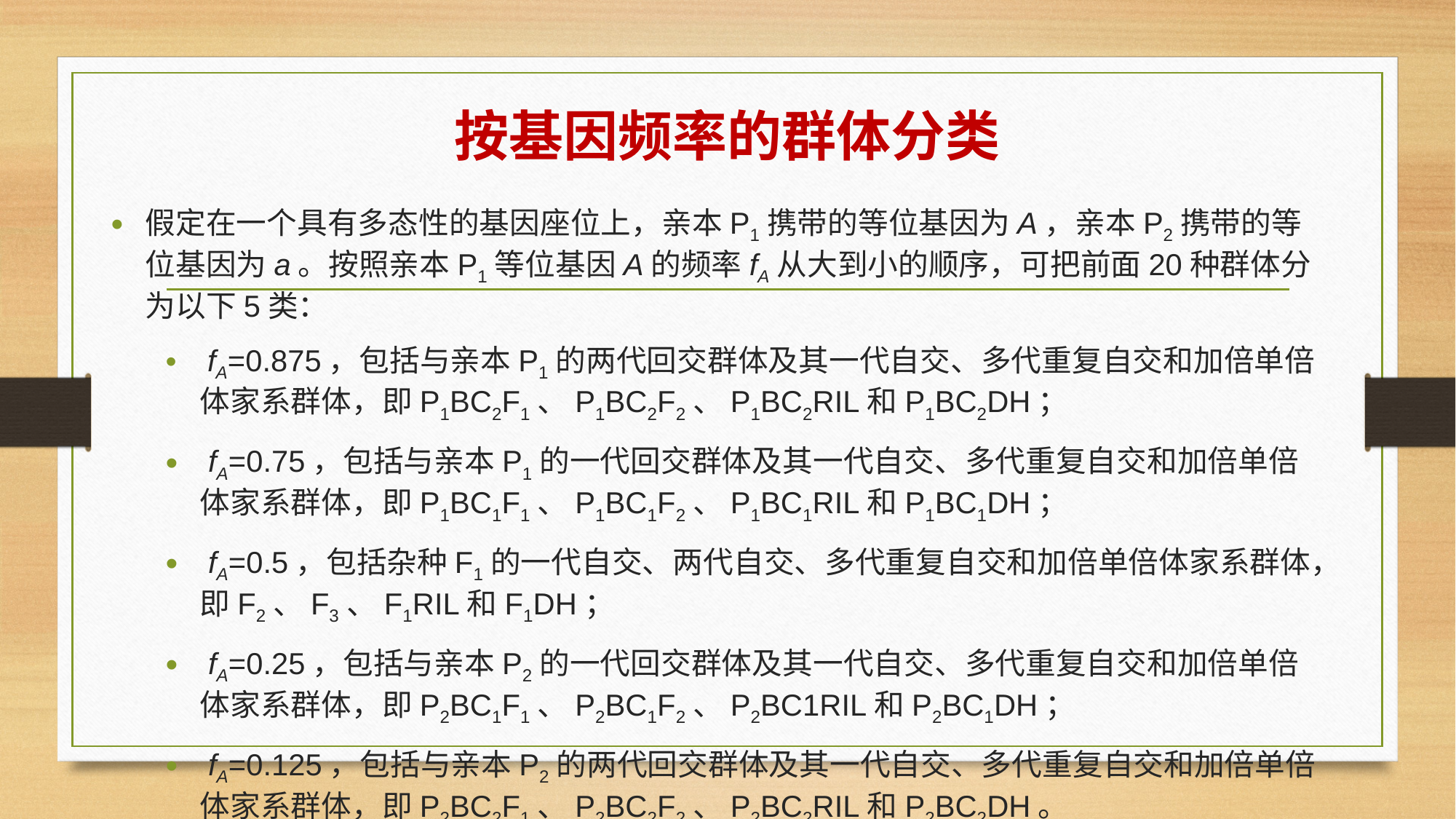

# 按基因频率的群体分类
假定在一个具有多态性的基因座位上，亲本P1携带的等位基因为A，亲本P2携带的等位基因为a。按照亲本P1等位基因A的频率fA从大到小的顺序，可把前面20种群体分为以下5类：
 fA=0.875，包括与亲本P1的两代回交群体及其一代自交、多代重复自交和加倍单倍体家系群体，即P1BC2F1、P1BC2F2、P1BC2RIL和P1BC2DH；
 fA=0.75，包括与亲本P1的一代回交群体及其一代自交、多代重复自交和加倍单倍体家系群体，即P1BC1F1、P1BC1F2、P1BC1RIL和P1BC1DH；
 fA=0.5，包括杂种F1的一代自交、两代自交、多代重复自交和加倍单倍体家系群体，即F2、F3、F1RIL和F1DH；
 fA=0.25，包括与亲本P2的一代回交群体及其一代自交、多代重复自交和加倍单倍体家系群体，即P2BC1F1、P2BC1F2、P2BC1RIL和P2BC1DH；
 fA=0.125，包括与亲本P2的两代回交群体及其一代自交、多代重复自交和加倍单倍体家系群体，即P2BC2F1、P2BC2F2、P2BC2RIL和P2BC2DH。